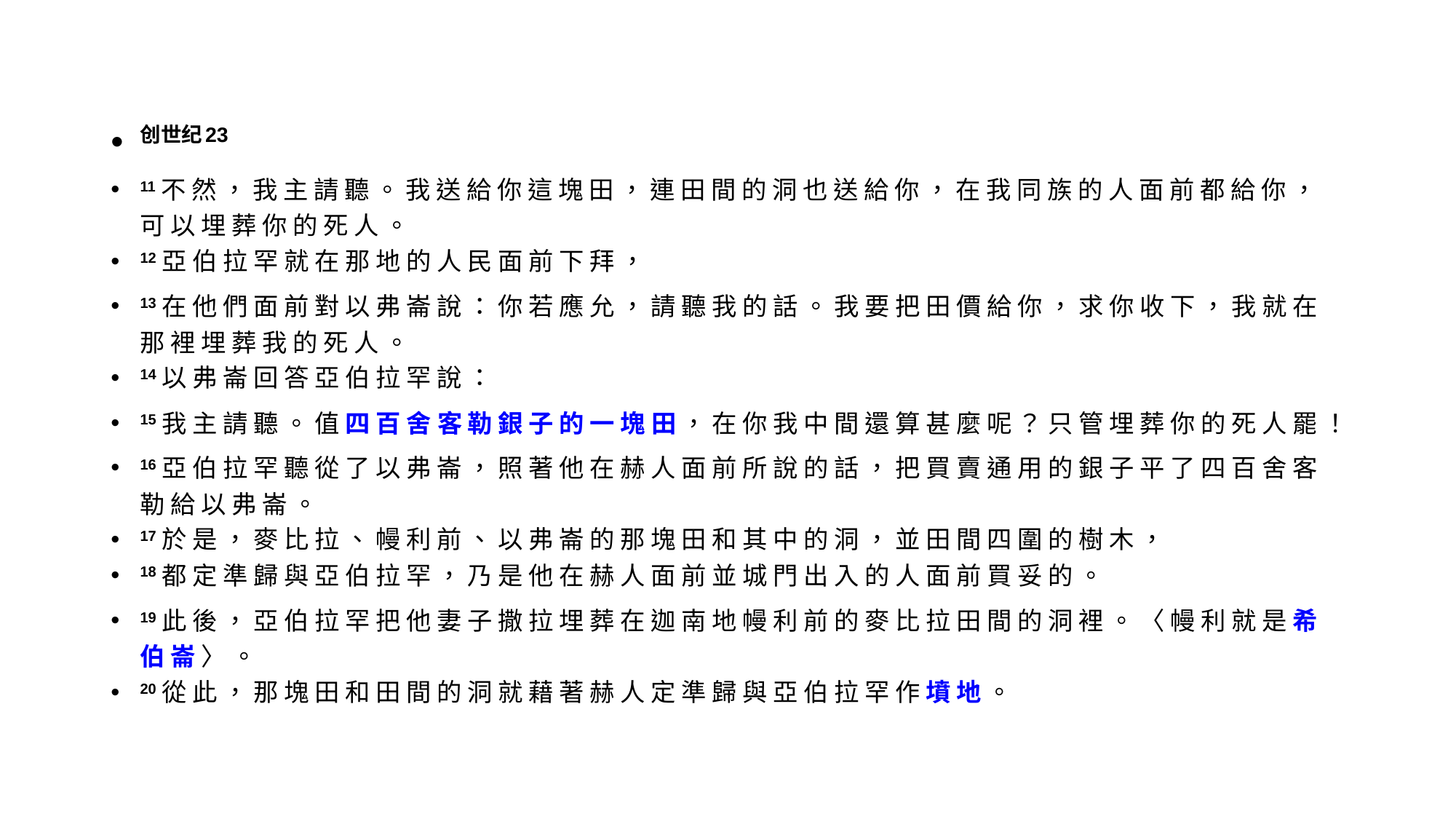

创世纪23
11 不 然 ， 我 主 請 聽 。 我 送 給 你 這 塊 田 ， 連 田 間 的 洞 也 送 給 你 ， 在 我 同 族 的 人 面 前 都 給 你 ， 可 以 埋 葬 你 的 死 人 。
12 亞 伯 拉 罕 就 在 那 地 的 人 民 面 前 下 拜 ，
13 在 他 們 面 前 對 以 弗 崙 說 ： 你 若 應 允 ， 請 聽 我 的 話 。 我 要 把 田 價 給 你 ， 求 你 收 下 ， 我 就 在 那 裡 埋 葬 我 的 死 人 。
14 以 弗 崙 回 答 亞 伯 拉 罕 說 ：
15 我 主 請 聽 。 值 四 百 舍 客 勒 銀 子 的 一 塊 田 ， 在 你 我 中 間 還 算 甚 麼 呢 ？ 只 管 埋 葬 你 的 死 人 罷 ！
16 亞 伯 拉 罕 聽 從 了 以 弗 崙 ， 照 著 他 在 赫 人 面 前 所 說 的 話 ， 把 買 賣 通 用 的 銀 子 平 了 四 百 舍 客 勒 給 以 弗 崙 。
17 於 是 ， 麥 比 拉 、 幔 利 前 、 以 弗 崙 的 那 塊 田 和 其 中 的 洞 ， 並 田 間 四 圍 的 樹 木 ，
18 都 定 準 歸 與 亞 伯 拉 罕 ， 乃 是 他 在 赫 人 面 前 並 城 門 出 入 的 人 面 前 買 妥 的 。
19 此 後 ， 亞 伯 拉 罕 把 他 妻 子 撒 拉 埋 葬 在 迦 南 地 幔 利 前 的 麥 比 拉 田 間 的 洞 裡 。 〈 幔 利 就 是 希 伯 崙 〉 。
20 從 此 ， 那 塊 田 和 田 間 的 洞 就 藉 著 赫 人 定 準 歸 與 亞 伯 拉 罕 作 墳 地 。